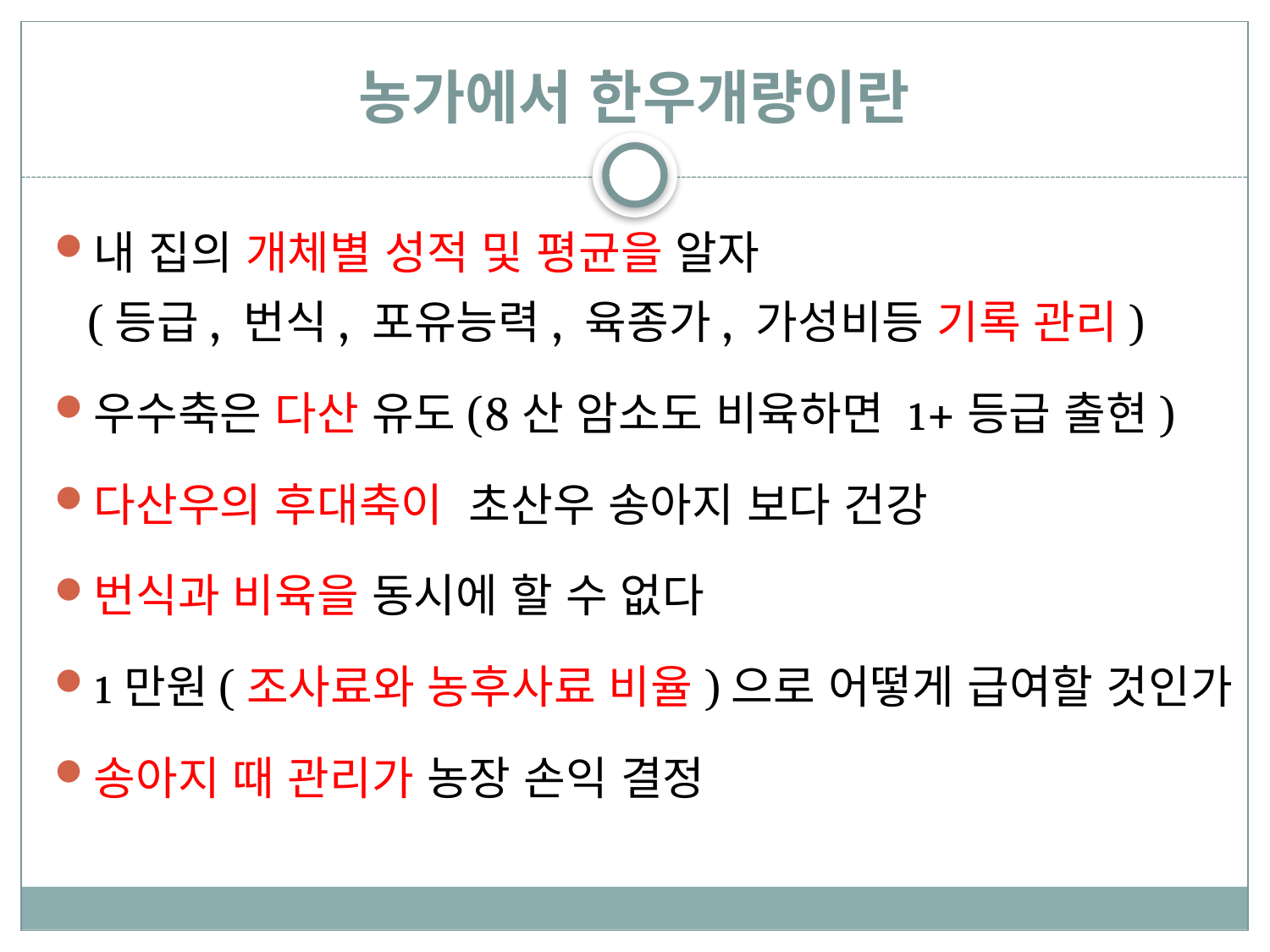

# 농가에서 한우개량이란
내 집의 개체별 성적 및 평균을 알자
   (등급, 번식, 포유능력, 육종가, 가성비등 기록 관리)
우수축은 다산 유도(8산 암소도 비육하면 1+등급 출현)
다산우의 후대축이  초산우 송아지 보다 건강
번식과 비육을 동시에 할 수 없다
1만원(조사료와 농후사료 비율)으로 어떻게 급여할 것인가
송아지 때 관리가 농장 손익 결정